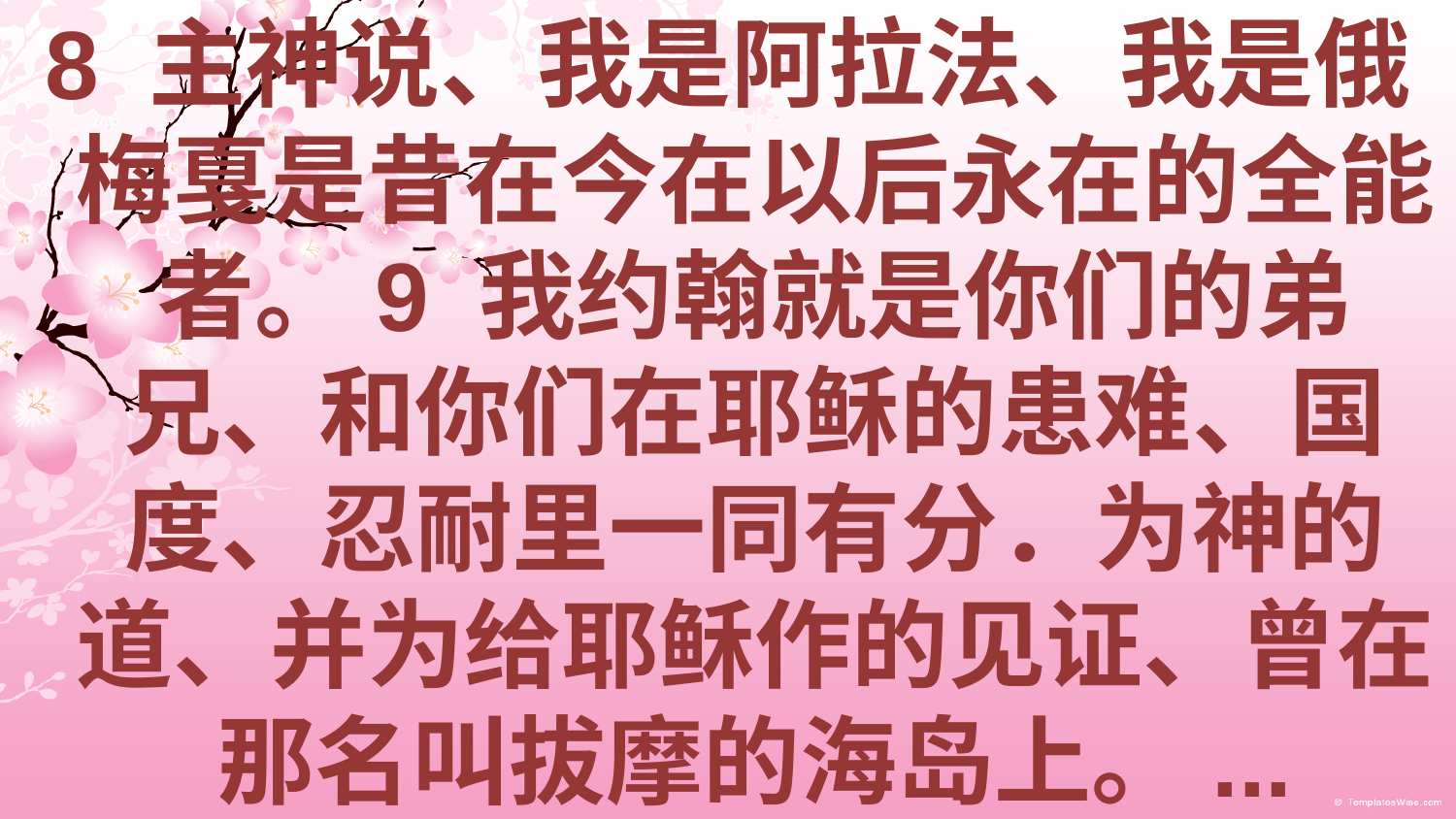

8 主神说、我是阿拉法、我是俄梅戛是昔在今在以后永在的全能者。9 我约翰就是你们的弟兄、和你们在耶稣的患难、国度、忍耐里一同有分．为神的道、并为给耶稣作的见证、曾在那名叫拔摩的海岛上。...